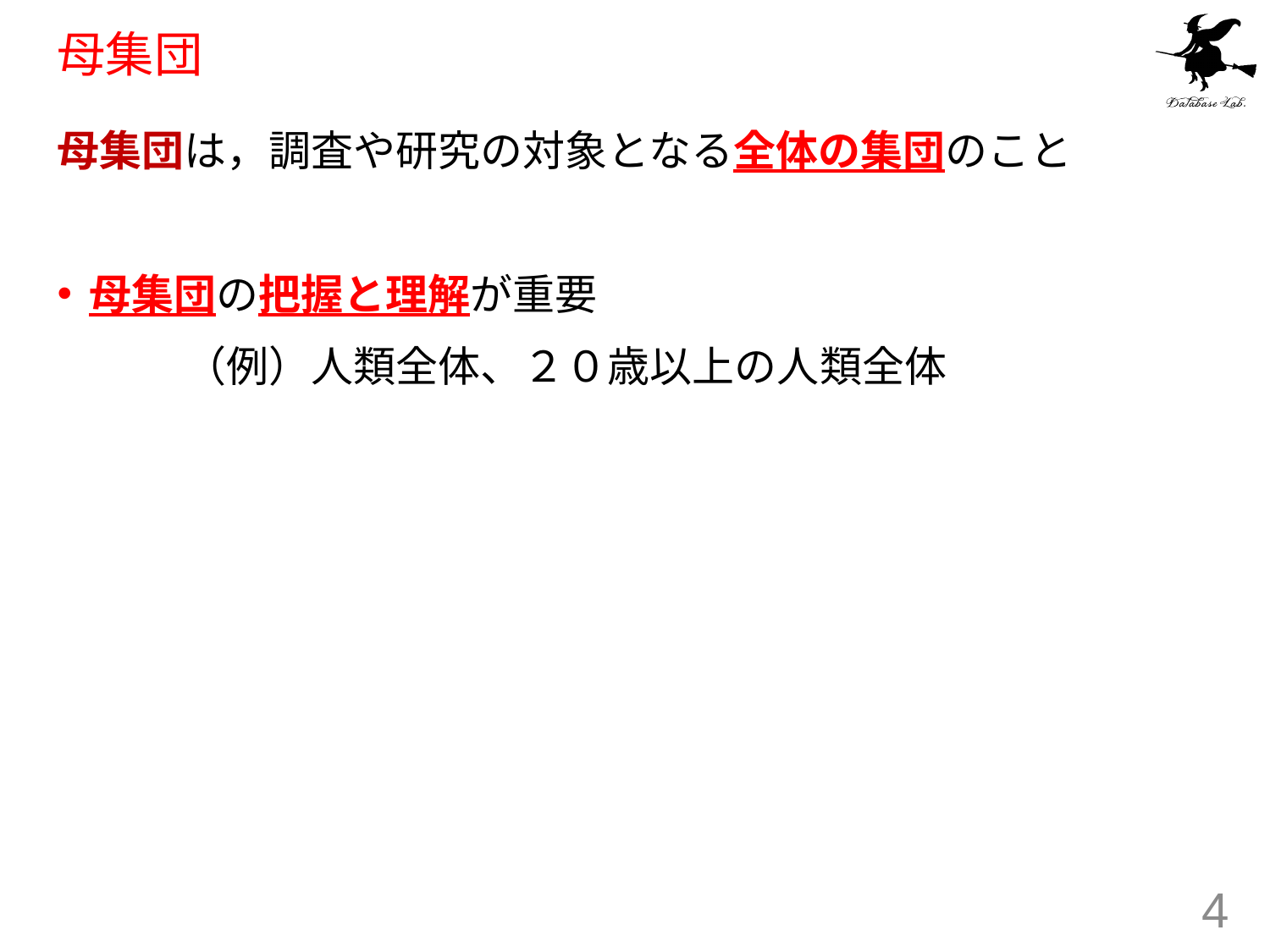

# 母集団
母集団は，調査や研究の対象となる全体の集団のこと

母集団の把握と理解が重要
	（例）人類全体、２０歳以上の人類全体

4